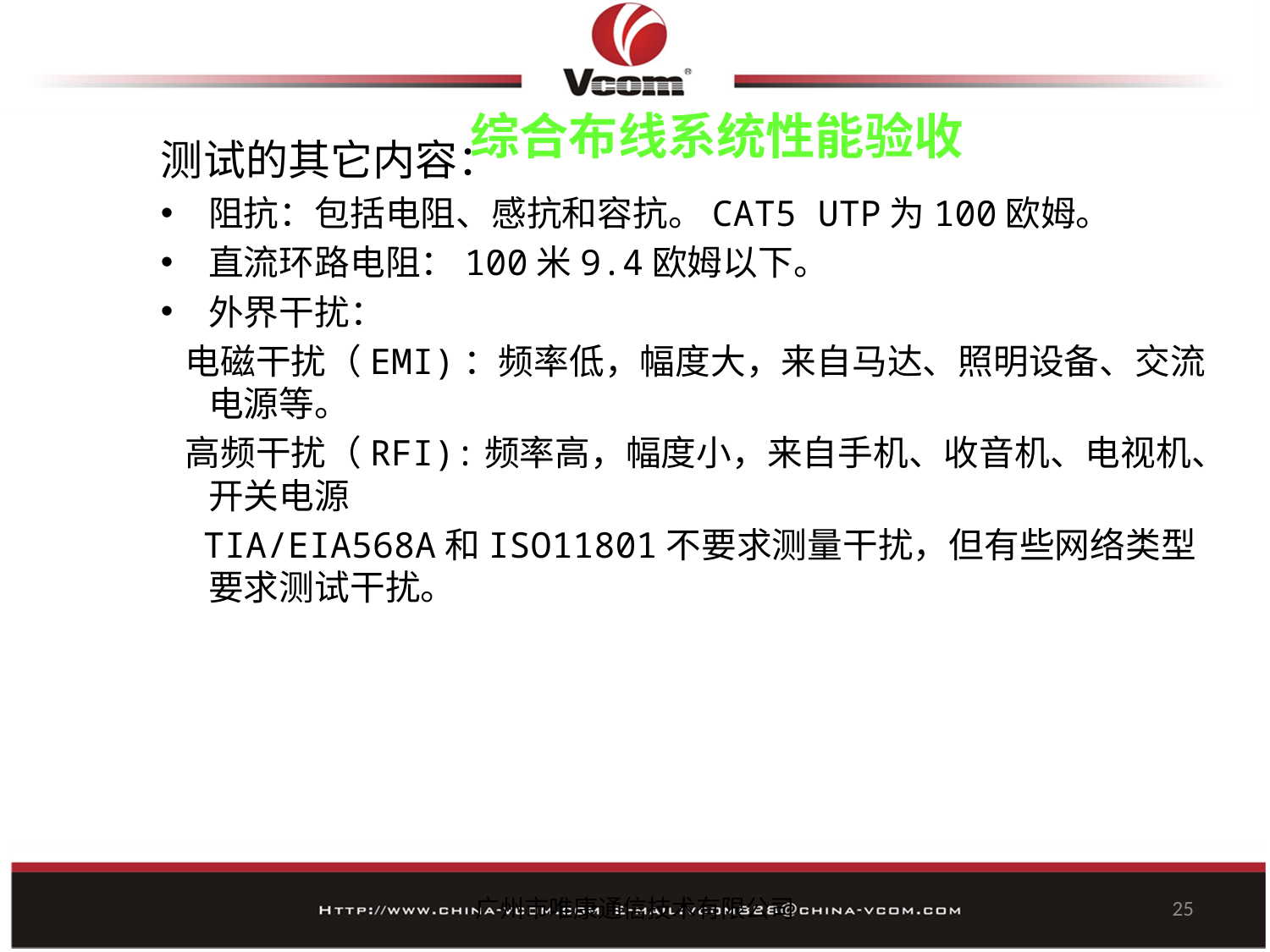

# 综合布线系统性能验收
测试的其它内容：
阻抗：包括电阻、感抗和容抗。CAT5 UTP为100欧姆。
直流环路电阻：100米9.4欧姆以下。
外界干扰：
  电磁干扰（EMI)：频率低，幅度大，来自马达、照明设备、交流电源等。
  高频干扰（RFI):频率高，幅度小，来自手机、收音机、电视机、开关电源
  TIA/EIA568A和ISO11801不要求测量干扰，但有些网络类型要求测试干扰。
广州市唯康通信技术有限公司
25